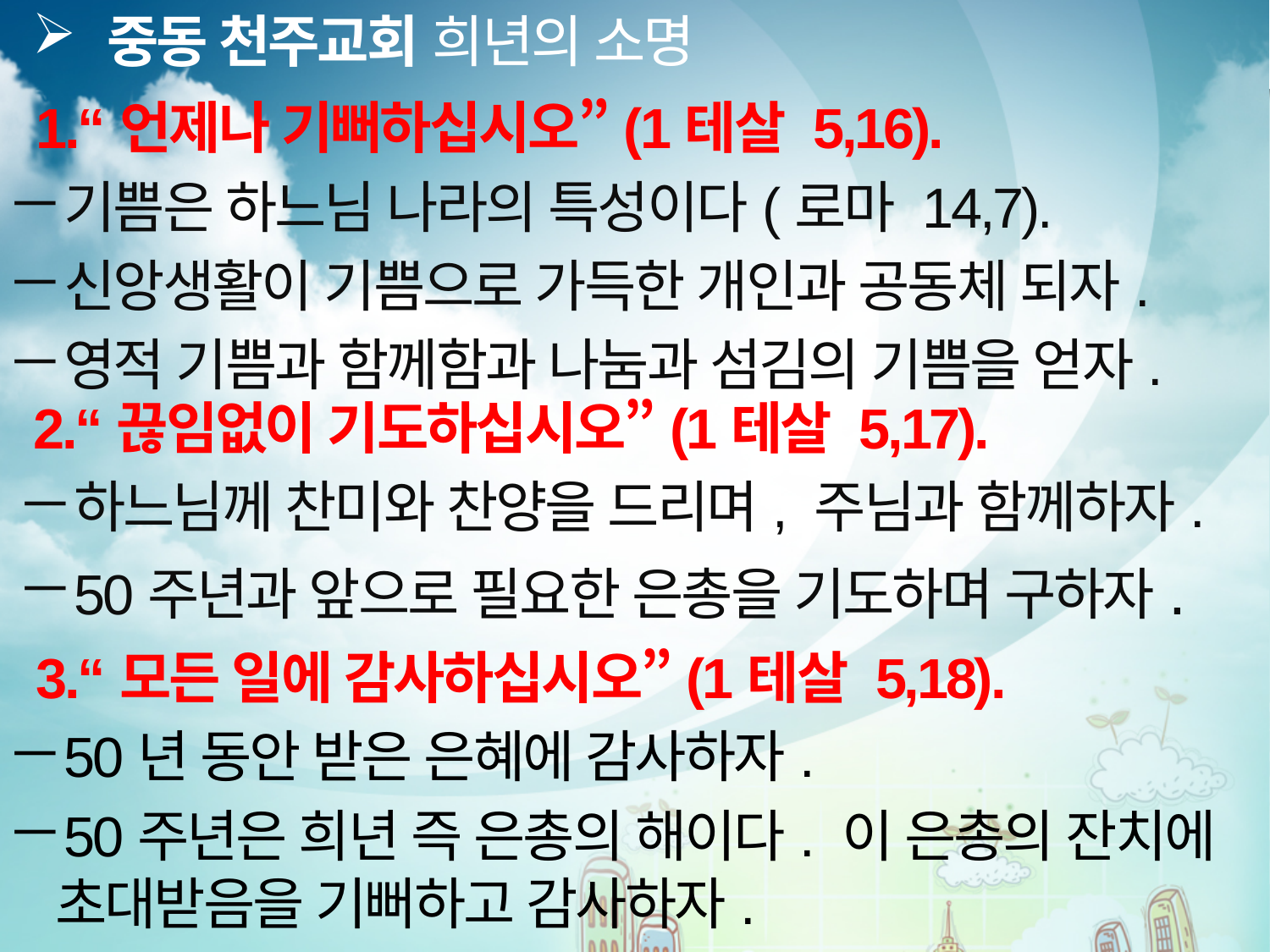

중동 천주교회 희년의 소명
  1.“언제나 기뻐하십시오”(1테살 5,16).
기쁨은 하느님 나라의 특성이다(로마 14,7).
신앙생활이 기쁨으로 가득한 개인과 공동체 되자.
영적 기쁨과 함께함과 나눔과 섬김의 기쁨을 얻자.

 2.“끊임없이 기도하십시오”(1테살 5,17).
하느님께 찬미와 찬양을 드리며, 주님과 함께하자.
50주년과 앞으로 필요한 은총을 기도하며 구하자.
  3.“모든 일에 감사하십시오”(1테살 5,18).
50년 동안 받은 은혜에 감사하자.
50주년은 희년 즉 은총의 해이다. 이 은총의 잔치에 초대받음을 기뻐하고 감사하자.